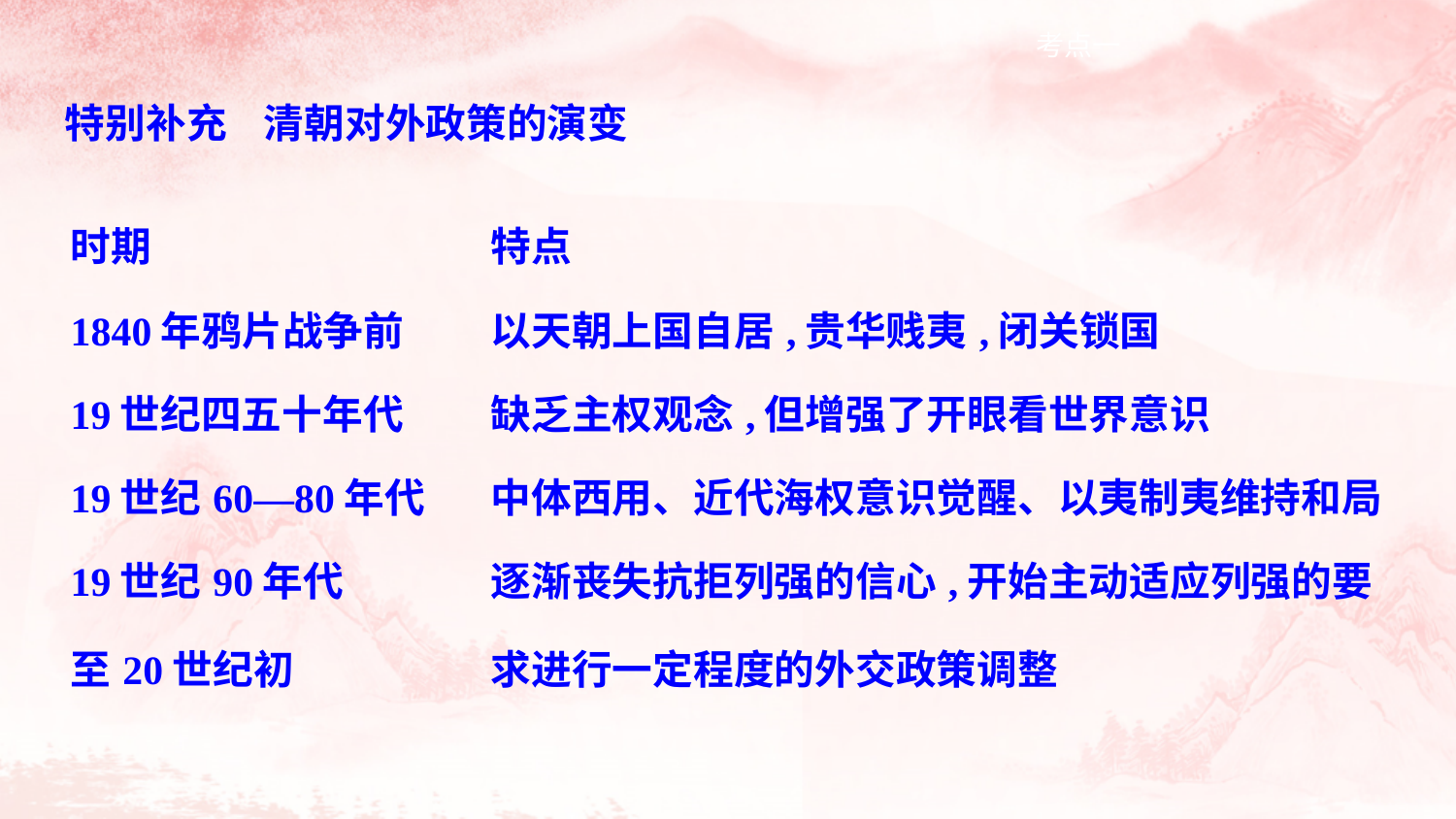

特别补充    清朝对外政策的演变
| 时期 | 特点 |
| --- | --- |
| 1840年鸦片战争前 | 以天朝上国自居,贵华贱夷,闭关锁国 |
| 19世纪四五十年代 | 缺乏主权观念,但增强了开眼看世界意识 |
| 19世纪60—80年代 | 中体西用、近代海权意识觉醒、以夷制夷维持和局 |
| 19世纪90年代 至20世纪初 | 逐渐丧失抗拒列强的信心,开始主动适应列强的要求进行一定程度的外交政策调整 |